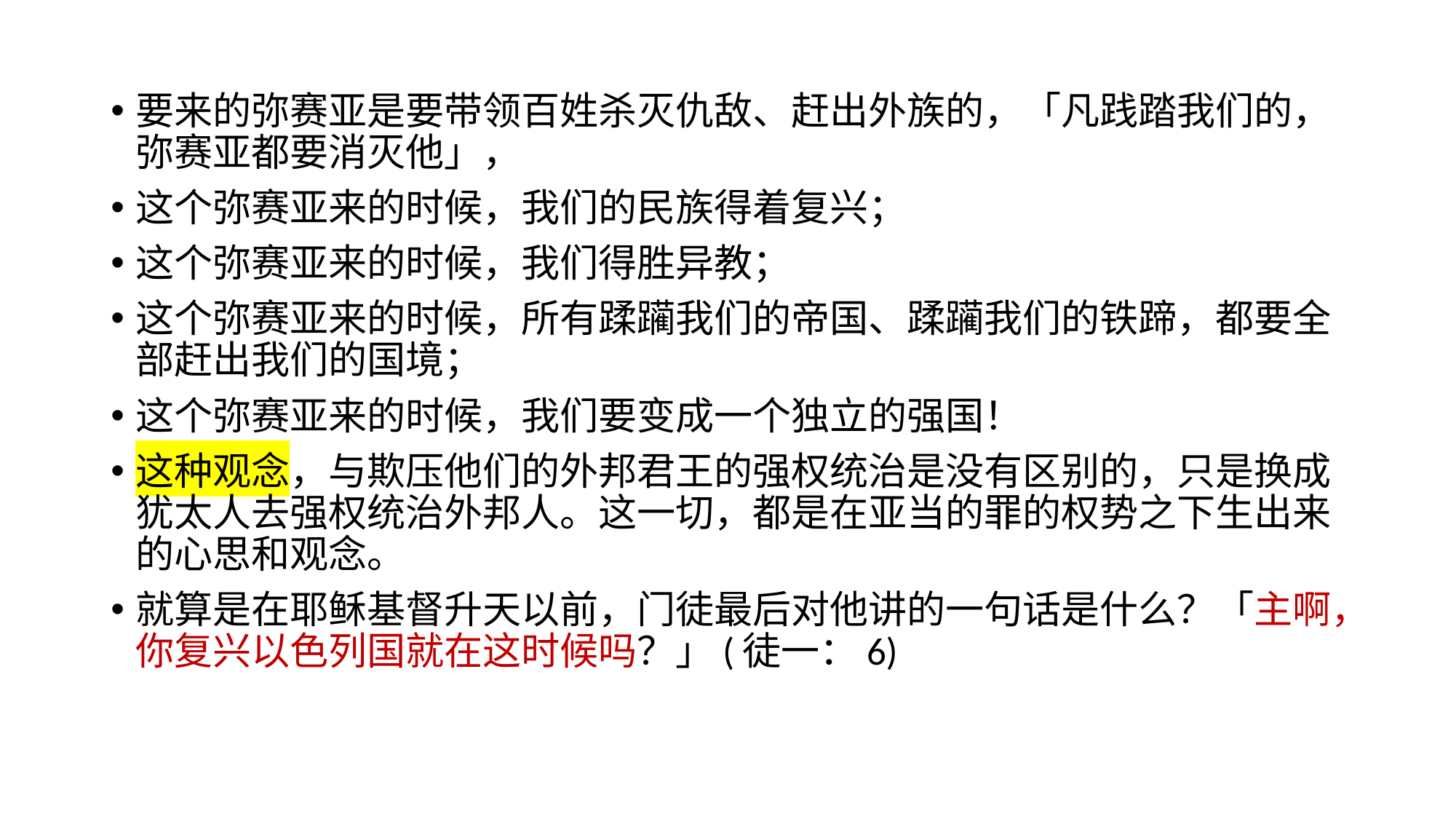

要来的弥赛亚是要带领百姓杀灭仇敌、赶出外族的，「凡践踏我们的，弥赛亚都要消灭他」，
这个弥赛亚来的时候，我们的民族得着复兴；
这个弥赛亚来的时候，我们得胜异教；
这个弥赛亚来的时候，所有蹂躏我们的帝国、蹂躏我们的铁蹄，都要全部赶出我们的国境；
这个弥赛亚来的时候，我们要变成一个独立的强国！
这种观念，与欺压他们的外邦君王的强权统治是没有区别的，只是换成犹太人去强权统治外邦人。这一切，都是在亚当的罪的权势之下生出来的心思和观念。
就算是在耶稣基督升天以前，门徒最后对他讲的一句话是什么？「主啊，你复兴以色列国就在这时候吗？」(徒一：6)